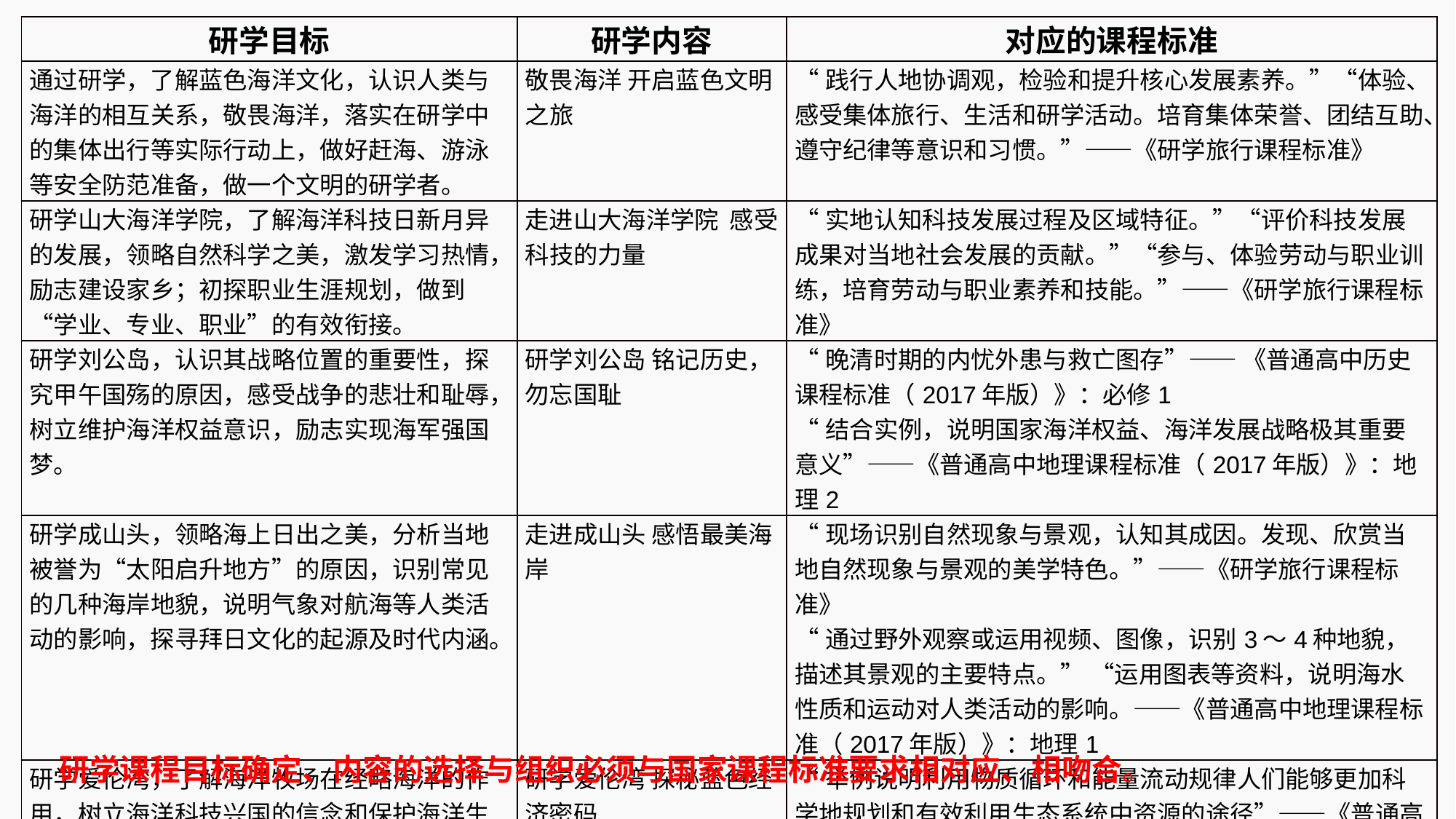

| 研学目标 | 研学内容 | 对应的课程标准 |
| --- | --- | --- |
| 通过研学，了解蓝色海洋文化，认识人类与海洋的相互关系，敬畏海洋，落实在研学中的集体出行等实际行动上，做好赶海、游泳等安全防范准备，做一个文明的研学者。 | 敬畏海洋 开启蓝色文明之旅 | “践行人地协调观，检验和提升核心发展素养。”“体验、感受集体旅行、生活和研学活动。培育集体荣誉、团结互助、遵守纪律等意识和习惯。”——《研学旅行课程标准》 |
| 研学山大海洋学院，了解海洋科技日新月异的发展，领略自然科学之美，激发学习热情，励志建设家乡；初探职业生涯规划，做到“学业、专业、职业”的有效衔接。 | 走进山大海洋学院 感受科技的力量 | “实地认知科技发展过程及区域特征。”“评价科技发展成果对当地社会发展的贡献。”“参与、体验劳动与职业训练，培育劳动与职业素养和技能。”——《研学旅行课程标准》 |
| 研学刘公岛，认识其战略位置的重要性，探究甲午国殇的原因，感受战争的悲壮和耻辱，树立维护海洋权益意识，励志实现海军强国梦。 | 研学刘公岛 铭记历史，勿忘国耻 | “晚清时期的内忧外患与救亡图存”—— 《普通高中历史课程标准（2017年版）》：必修1 “结合实例，说明国家海洋权益、海洋发展战略极其重要意义”——《普通高中地理课程标准（2017年版）》：地理2 |
| 研学成山头，领略海上日出之美，分析当地被誉为“太阳启升地方”的原因，识别常见的几种海岸地貌，说明气象对航海等人类活动的影响，探寻拜日文化的起源及时代内涵。 | 走进成山头 感悟最美海岸 | “现场识别自然现象与景观，认知其成因。发现、欣赏当地自然现象与景观的美学特色。”——《研学旅行课程标准》 “通过野外观察或运用视频、图像，识别3～4种地貌，描述其景观的主要特点。” “运用图表等资料，说明海水性质和运动对人类活动的影响。——《普通高中地理课程标准（2017年版）》：地理1 |
| 研学爱伦湾，了解海洋牧场在经略海洋的作用，树立海洋科技兴国的信念和保护海洋生态环境的意识；了解青鱼滩村的发展历程，感受社会主义新农村建设，提高责任担当意识。 | 研学爱伦湾 探秘蓝色经济密码 | “举例说明利用物质循环和能量流动规律人们能够更加科学地规划和有效利用生态系统中资源的途径”——《普通高中生物课程标准（2017年版）》选择性必修2 “结合实例，说明海洋空间资源开发对国家安全的影响。”——《普通高中地理课程标准（2017年版）》：选择性必修3 |
研学课程目标确定、内容的选择与组织必须与国家课程标准要求相对应、相吻合。